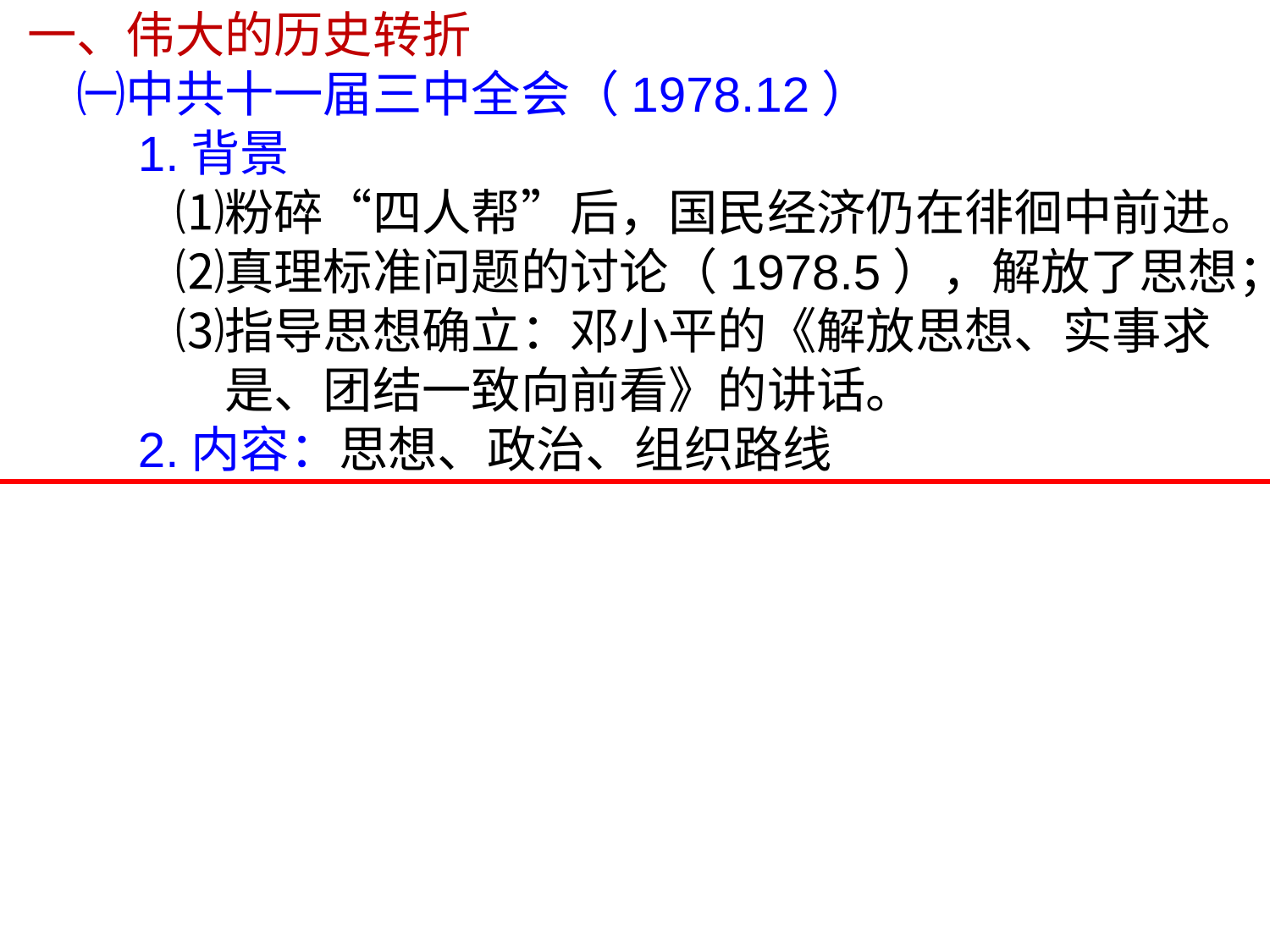

一、伟大的历史转折
　㈠中共十一届三中全会（1978.12）
　　1.背景
　　　⑴粉碎“四人帮”后，国民经济仍在徘徊中前进。
　　　⑵真理标准问题的讨论（1978.5），解放了思想；
　　　⑶指导思想确立：邓小平的《解放思想、实事求
　　　　是、团结一致向前看》的讲话。
　　2.内容：思想、政治、组织路线